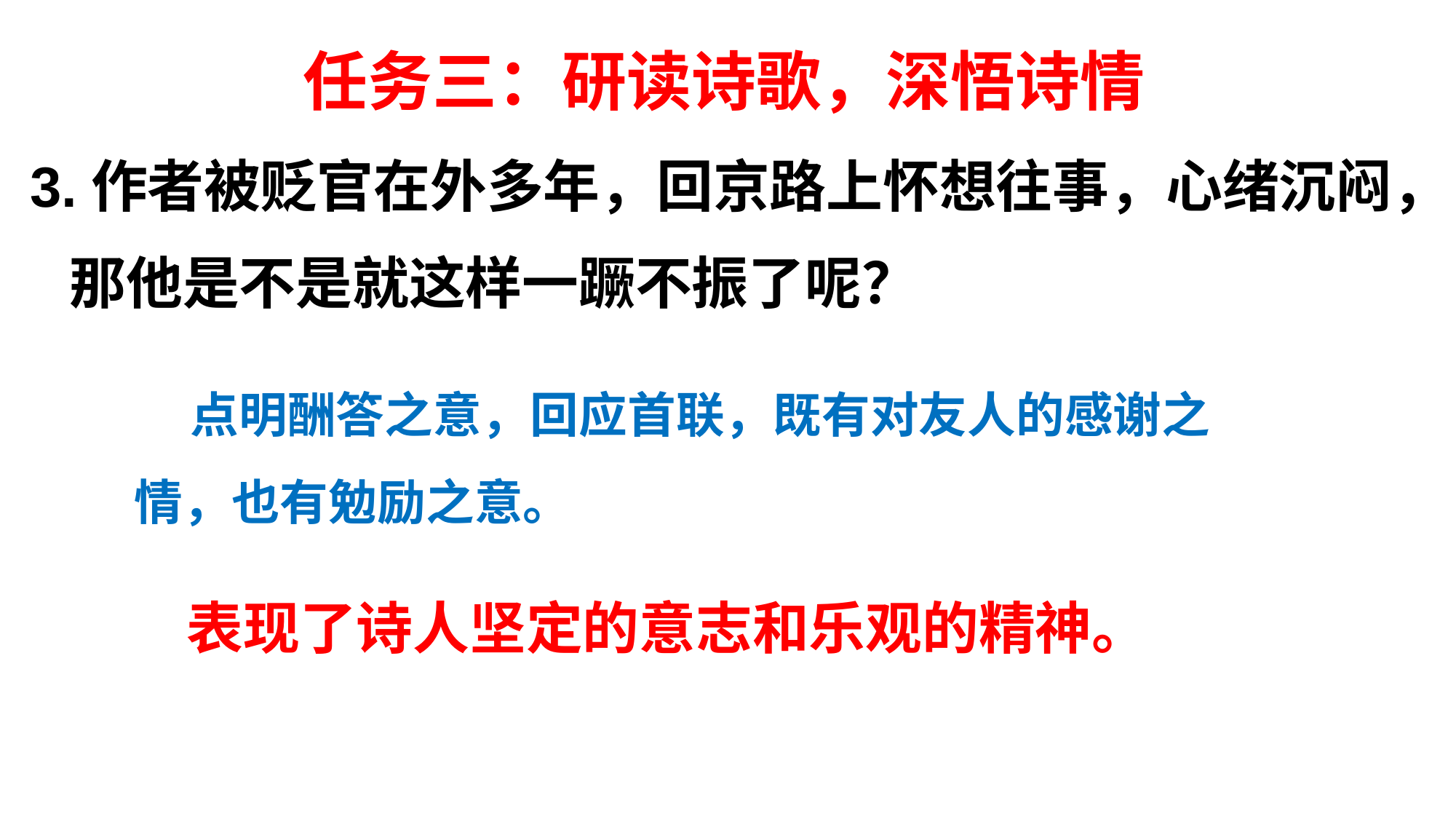

任务三：研读诗歌，深悟诗情
3.作者被贬官在外多年，回京路上怀想往事，心绪沉闷，
  那他是不是就这样一蹶不振了呢？

    点明酬答之意，回应首联，既有对友人的感谢之情，也有勉励之意。
   表现了诗人坚定的意志和乐观的精神。